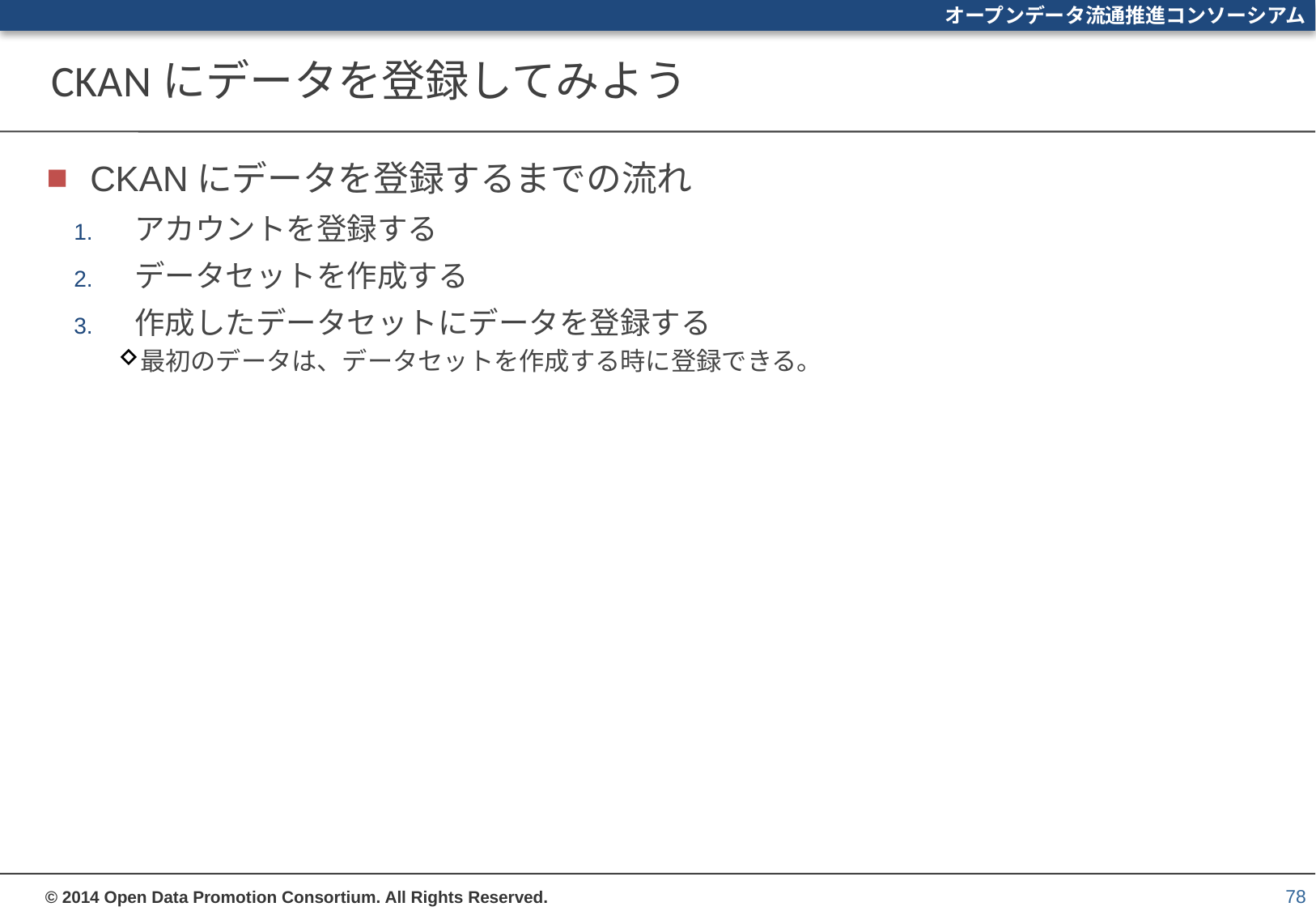

# CKANにデータを登録してみよう
CKANにデータを登録するまでの流れ
アカウントを登録する
データセットを作成する
作成したデータセットにデータを登録する
最初のデータは、データセットを作成する時に登録できる。

78